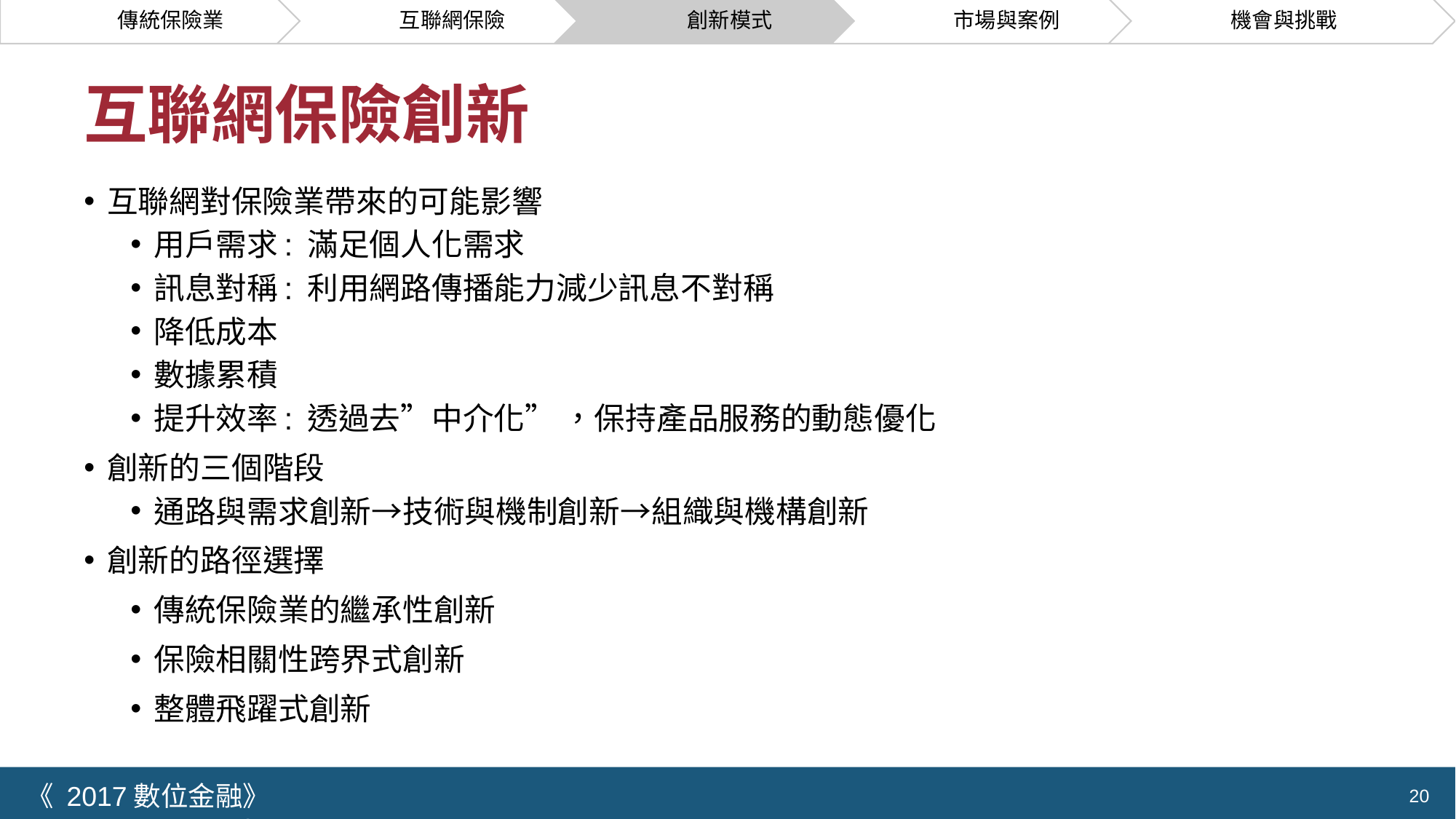

傳統保險業
互聯網保險
創新模式
市場與案例
機會與挑戰
# 互聯網保險創新
互聯網對保險業帶來的可能影響
用戶需求: 滿足個人化需求
訊息對稱: 利用網路傳播能力減少訊息不對稱
降低成本
數據累積
提升效率: 透過去”中介化” ，保持產品服務的動態優化
創新的三個階段
通路與需求創新→技術與機制創新→組織與機構創新
創新的路徑選擇
傳統保險業的繼承性創新
保險相關性跨界式創新
整體飛躍式創新
《 2017數位金融》                                                                                                                                             	NCTU.IIM.IEBI Lab
20